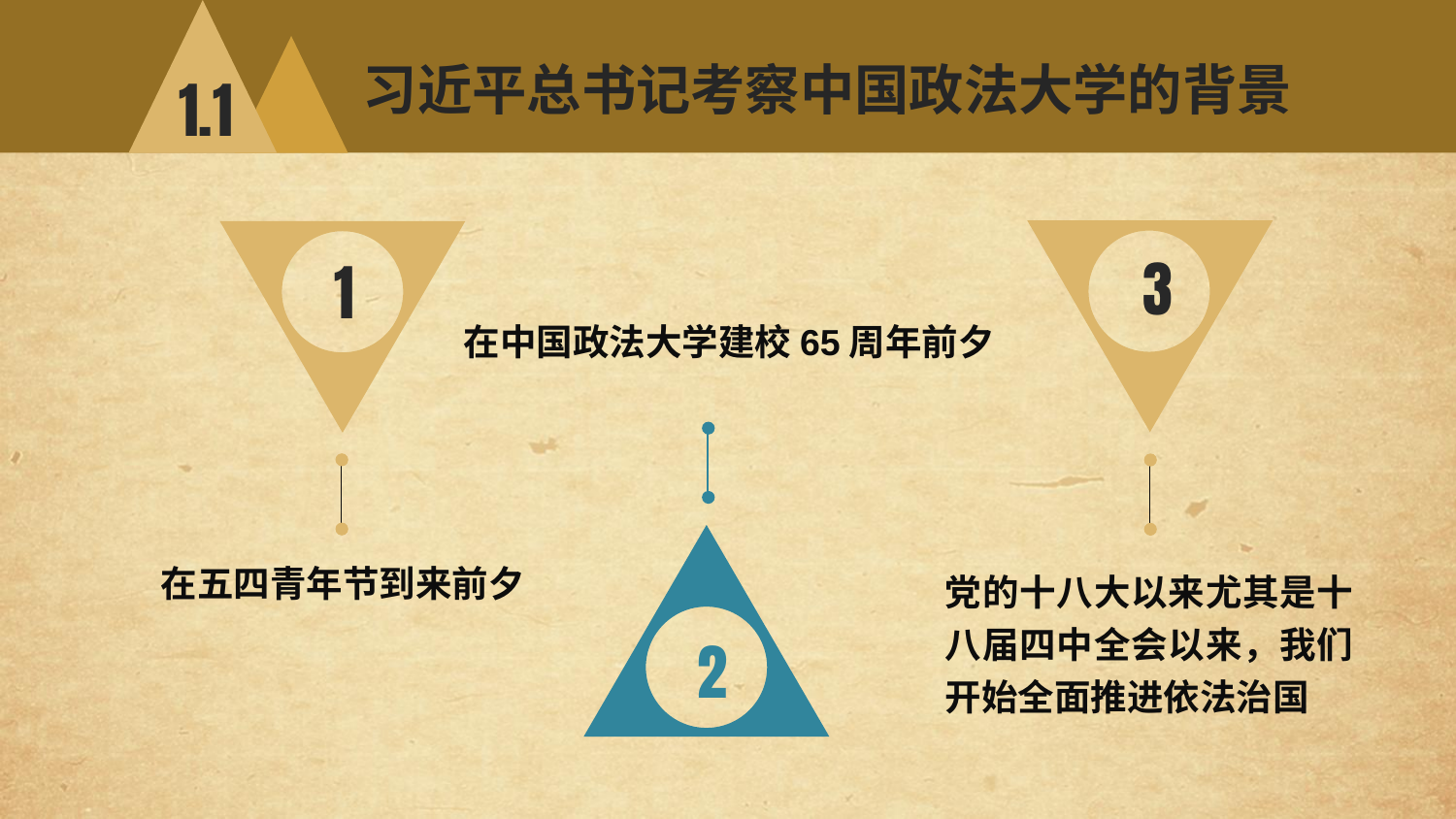

习近平总书记考察中国政法大学的背景
1.1

3
1
在中国政法大学建校65周年前夕

在五四青年节到来前夕
党的十八大以来尤其是十八届四中全会以来，我们开始全面推进依法治国
2